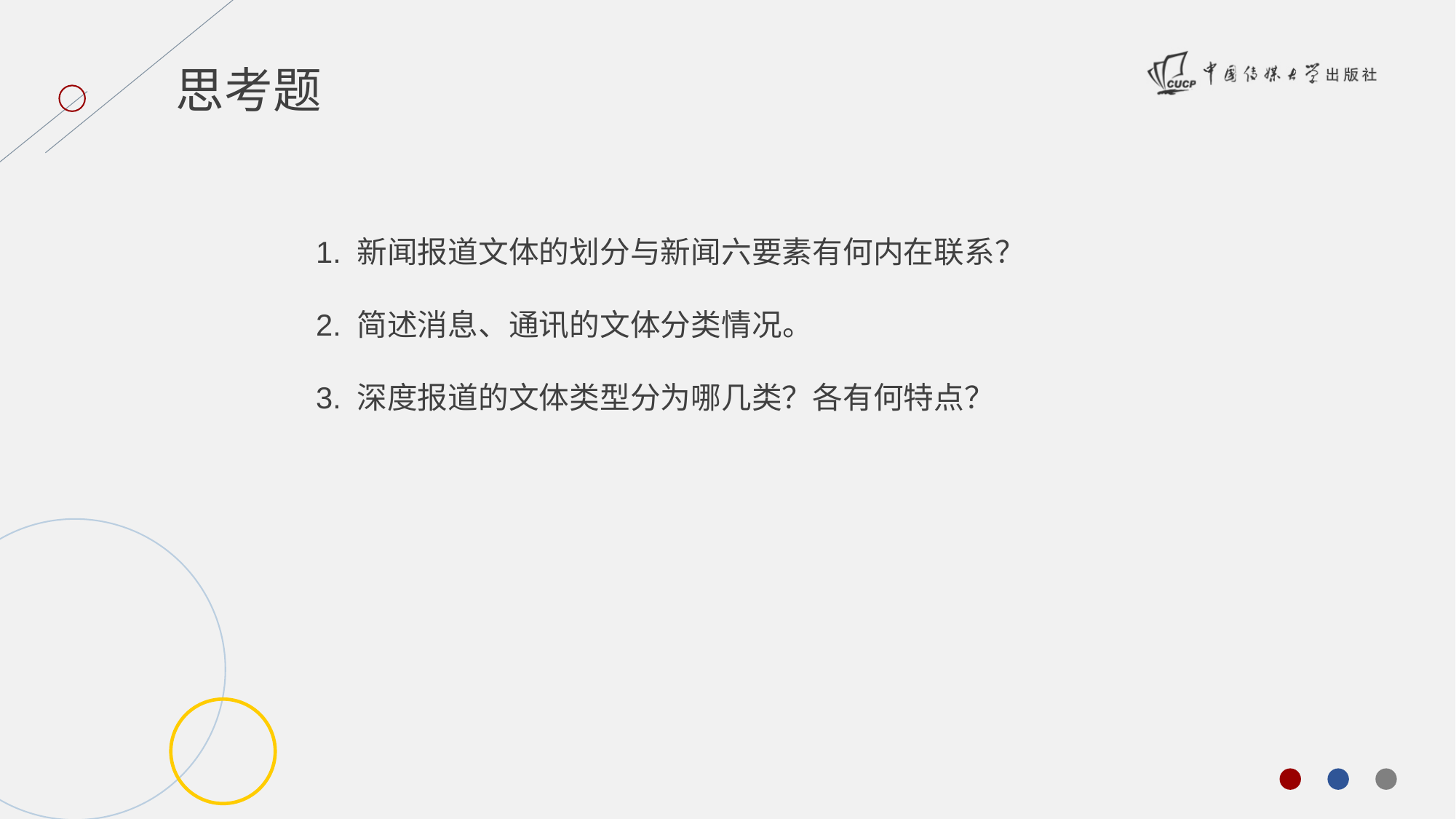

思考题

1. 新闻报道文体的划分与新闻六要素有何内在联系？
2. 简述消息、通讯的文体分类情况。
3. 深度报道的文体类型分为哪几类？各有何特点？